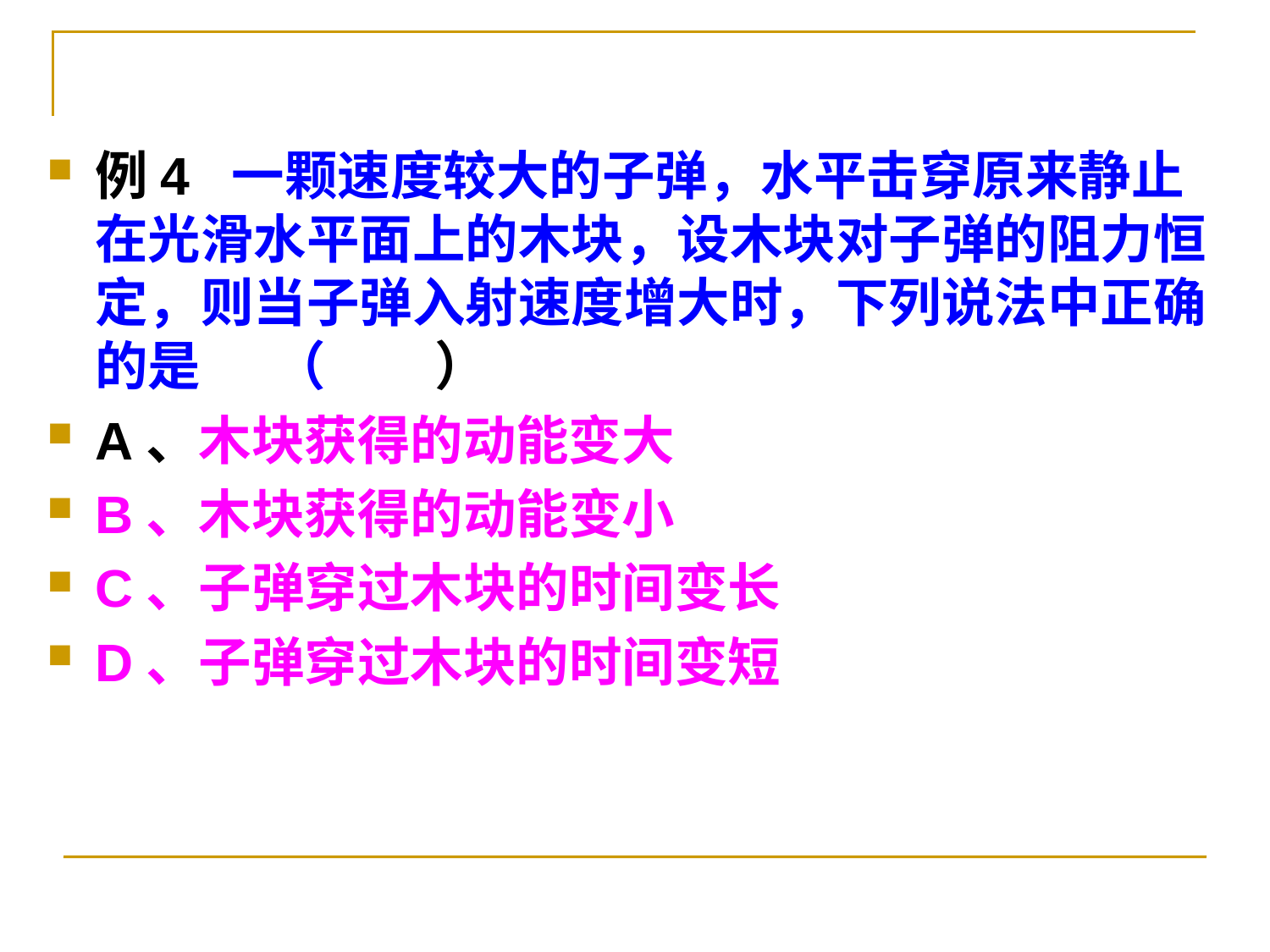

例4  一颗速度较大的子弹，水平击穿原来静止在光滑水平面上的木块，设木块对子弹的阻力恒定，则当子弹入射速度增大时，下列说法中正确的是      （         ）
A、木块获得的动能变大
B、木块获得的动能变小
C、子弹穿过木块的时间变长
D、子弹穿过木块的时间变短